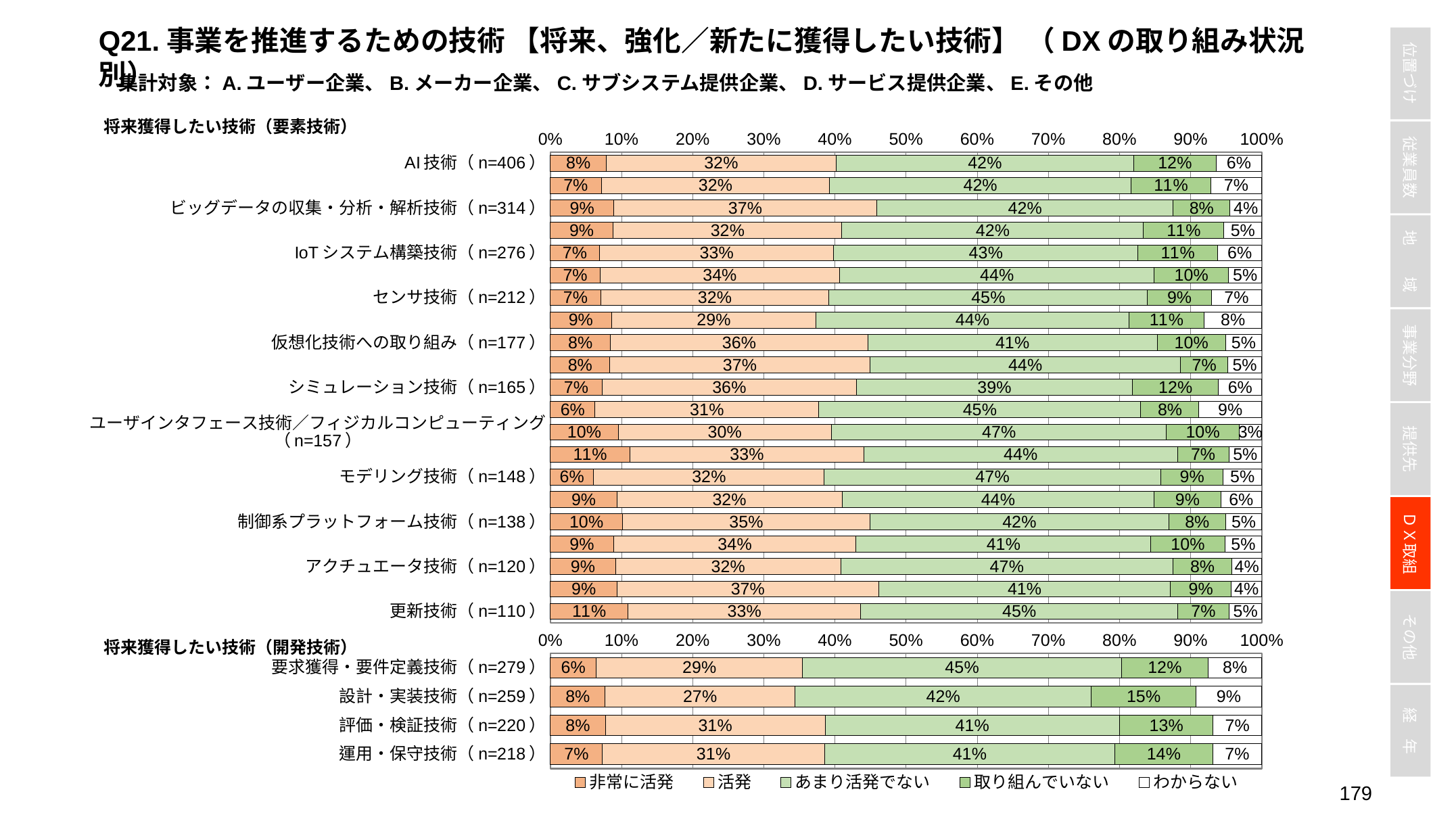

Q21.事業を推進するための技術 【将来、強化／新たに獲得したい技術】 （DXの取り組み状況別）
集計対象：A.ユーザー企業、B.メーカー企業、C.サブシステム提供企業、D.サービス提供企業、E.その他

### Chart

| Category | 非常に活発 | 活発 | あまり活発でない | 取り組んでいない | わからない |
|---|---|---|---|---|---|
| AI技術（n=406） | 0.07881773399014778 | 0.3226600985221675 | 0.4187192118226601 | 0.11576354679802955 | 0.06403940886699508 |
| クラウド活用技術（n=349） | 0.07163323782234957 | 0.3209169054441261 | 0.42406876790830944 | 0.11174785100286533 | 0.07163323782234957 |
| ビッグデータの収集・分析・解析技術（n=314） | 0.08917197452229299 | 0.36942675159235666 | 0.4171974522292994 | 0.07961783439490445 | 0.044585987261146494 |
| セキュリティ技術（n=283） | 0.08833922261484099 | 0.3215547703180212 | 0.42402826855123676 | 0.11307420494699646 | 0.053003533568904596 |
| IoTシステム構築技術（n=276） | 0.06884057971014493 | 0.32971014492753625 | 0.427536231884058 | 0.11231884057971014 | 0.06159420289855073 |
| 画像・音声認識技術／合成技術（n=258） | 0.06976744186046512 | 0.3372093023255814 | 0.4418604651162791 | 0.10465116279069768 | 0.046511627906976744 |
| センサ技術（n=212） | 0.07075471698113207 | 0.32075471698113206 | 0.4481132075471698 | 0.08962264150943396 | 0.07075471698113207 |
| 無線通信・ネットワーク技術（n=198） | 0.08585858585858586 | 0.2878787878787879 | 0.4393939393939394 | 0.10606060606060606 | 0.08080808080808081 |
| 仮想化技術への取り組み（n=177） | 0.0847457627118644 | 0.3615819209039548 | 0.4067796610169492 | 0.096045197740113 | 0.05084745762711865 |
| エッジコンピューティング／フォグコンピューティング（n=167） | 0.08383233532934131 | 0.3652694610778443 | 0.437125748502994 | 0.0658682634730539 | 0.04790419161676647 |
| シミュレーション技術（n=165） | 0.07272727272727272 | 0.3575757575757576 | 0.3878787878787879 | 0.12121212121212122 | 0.06060606060606061 |
| デバイス技術（n=159） | 0.06289308176100629 | 0.31446540880503143 | 0.4528301886792453 | 0.08176100628930817 | 0.0880503144654088 |
| ユーザインタフェース技術／フィジカルコンピューティング（n=157） | 0.09554140127388536 | 0.29936305732484075 | 0.4713375796178344 | 0.10191082802547771 | 0.03184713375796178 |
| ユーザエクスペリエンス技術（n=152） | 0.1118421052631579 | 0.32894736842105265 | 0.4407894736842105 | 0.07236842105263158 | 0.046052631578947366 |
| モデリング技術（n=148） | 0.060810810810810814 | 0.32432432432432434 | 0.47297297297297297 | 0.08783783783783784 | 0.05405405405405406 |
| リアルタイム技術（n=139） | 0.09352517985611511 | 0.31654676258992803 | 0.43884892086330934 | 0.09352517985611511 | 0.05755395683453238 |
| 制御系プラットフォーム技術（n=138） | 0.10144927536231885 | 0.34782608695652173 | 0.42028985507246375 | 0.07971014492753623 | 0.050724637681159424 |
| セーフティ技術（n=135） | 0.08888888888888889 | 0.34074074074074073 | 0.4148148148148148 | 0.1037037037037037 | 0.05185185185185185 |
| アクチュエータ技術（n=120） | 0.09166666666666666 | 0.31666666666666665 | 0.4666666666666667 | 0.08333333333333333 | 0.041666666666666664 |
| 低遅延技術（n=117） | 0.09401709401709402 | 0.36752136752136755 | 0.41025641025641024 | 0.08547008547008547 | 0.042735042735042736 |
| 更新技術（n=110） | 0.10909090909090909 | 0.32727272727272727 | 0.44545454545454544 | 0.07272727272727272 | 0.045454545454545456 |

### Chart

| Category | 非常に活発 | 活発 | あまり活発でない | 取り組んでいない | わからない |
|---|---|---|---|---|---|
| 要求獲得・要件定義技術（n=279） | 0.06451612903225806 | 0.2903225806451613 | 0.44802867383512546 | 0.12186379928315412 | 0.07526881720430108 |
| 設計・実装技術（n=259） | 0.07722007722007722 | 0.26640926640926643 | 0.416988416988417 | 0.14671814671814673 | 0.09266409266409266 |
| 評価・検証技術（n=220） | 0.07727272727272727 | 0.3090909090909091 | 0.41363636363636364 | 0.1318181818181818 | 0.06818181818181818 |
| 運用・保守技術（n=218） | 0.07339449541284404 | 0.3119266055045872 | 0.40825688073394495 | 0.13761467889908258 | 0.06880733944954129 |
179